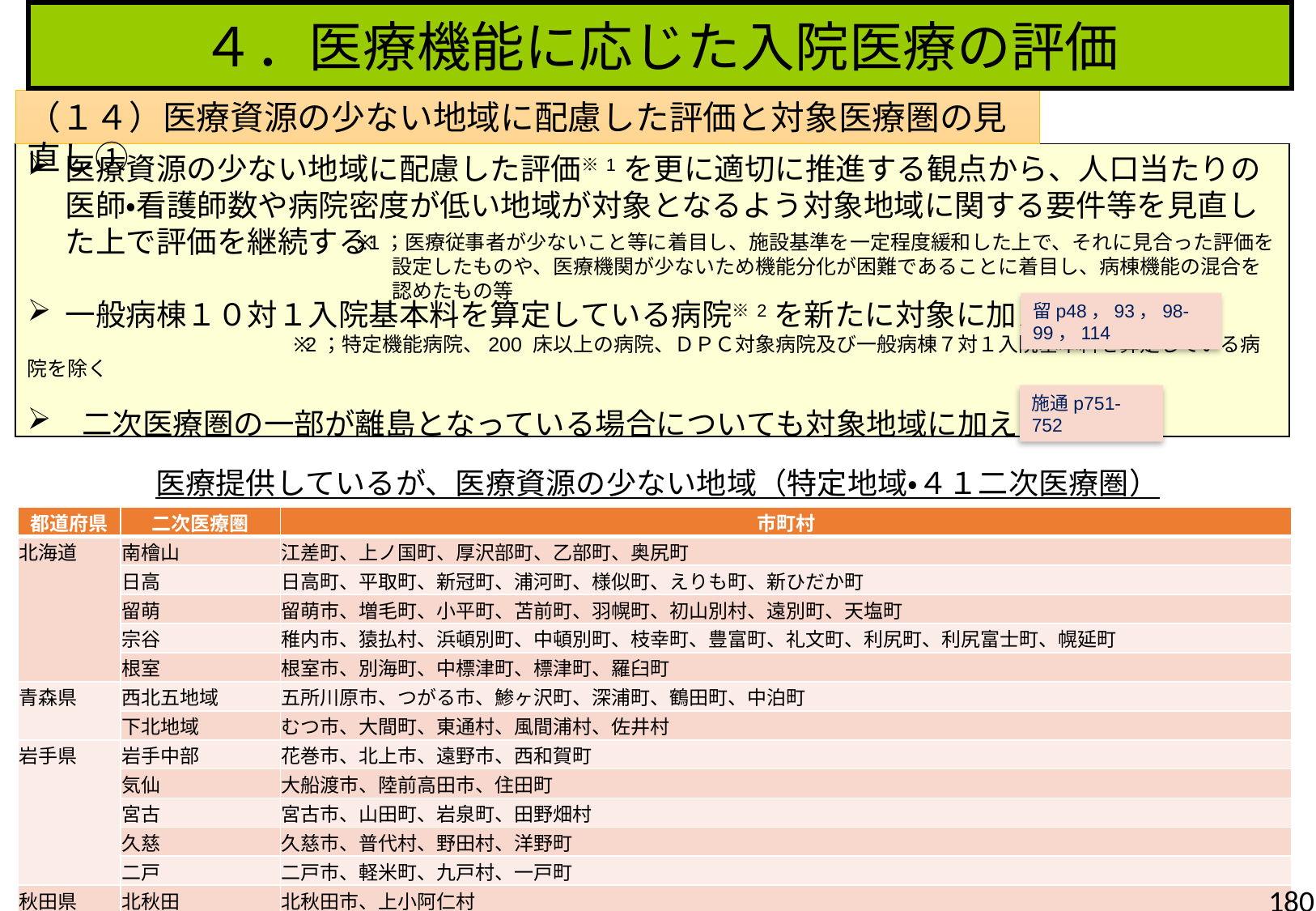

４．医療機能に応じた入院医療の評価
（１４）医療資源の少ない地域に配慮した評価と対象医療圏の見直し①
医療資源の少ない地域に配慮した評価※1を更に適切に推進する観点から、人口当たりの医師・看護師数や病院密度が低い地域が対象となるよう対象地域に関する要件等を見直した上で評価を継続する

一般病棟１０対１入院基本料を算定している病院※2を新たに対象に加える
                                               ※2；特定機能病院、200 床以上の病院、ＤＰＣ対象病院及び一般病棟７対１入院基本料を算定している病院を除く

　二次医療圏の一部が離島となっている場合についても対象地域に加える
※1；医療従事者が少ないこと等に着目し、施設基準を一定程度緩和した上で、それに見合った評価を設定したものや、医療機関が少ないため機能分化が困難であることに着目し、病棟機能の混合を認めたもの等
留p48，93，98-99，114
施通p751-752
医療提供しているが、医療資源の少ない地域（特定地域・４１二次医療圏）
| 都道府県 | 二次医療圏 | 市町村 |
| --- | --- | --- |
| 北海道 | 南檜山 | 江差町、上ノ国町、厚沢部町、乙部町、奥尻町 |
|  | 日高 | 日高町、平取町、新冠町、浦河町、様似町、えりも町、新ひだか町 |
|  | 留萌 | 留萌市、増毛町、小平町、苫前町、羽幌町、初山別村、遠別町、天塩町 |
|  | 宗谷 | 稚内市、猿払村、浜頓別町、中頓別町、枝幸町、豊富町、礼文町、利尻町、利尻富士町、幌延町 |
|  | 根室 | 根室市、別海町、中標津町、標津町、羅臼町 |
| 青森県 | 西北五地域 | 五所川原市、つがる市、鯵ヶ沢町、深浦町、鶴田町、中泊町 |
|  | 下北地域 | むつ市、大間町、東通村、風間浦村、佐井村 |
| 岩手県 | 岩手中部 | 花巻市、北上市、遠野市、西和賀町 |
|  | 気仙 | 大船渡市、陸前高田市、住田町 |
|  | 宮古 | 宮古市、山田町、岩泉町、田野畑村 |
|  | 久慈 | 久慈市、普代村、野田村、洋野町 |
|  | 二戸 | 二戸市、軽米町、九戸村、一戸町 |
| 秋田県 | 北秋田 | 北秋田市、上小阿仁村 |
|  | 大仙・仙北 | 大仙市、仙北市、美郷町 |
|  | 湯沢・雄勝 | 湯沢市、羽後町、東成瀬村 |
180